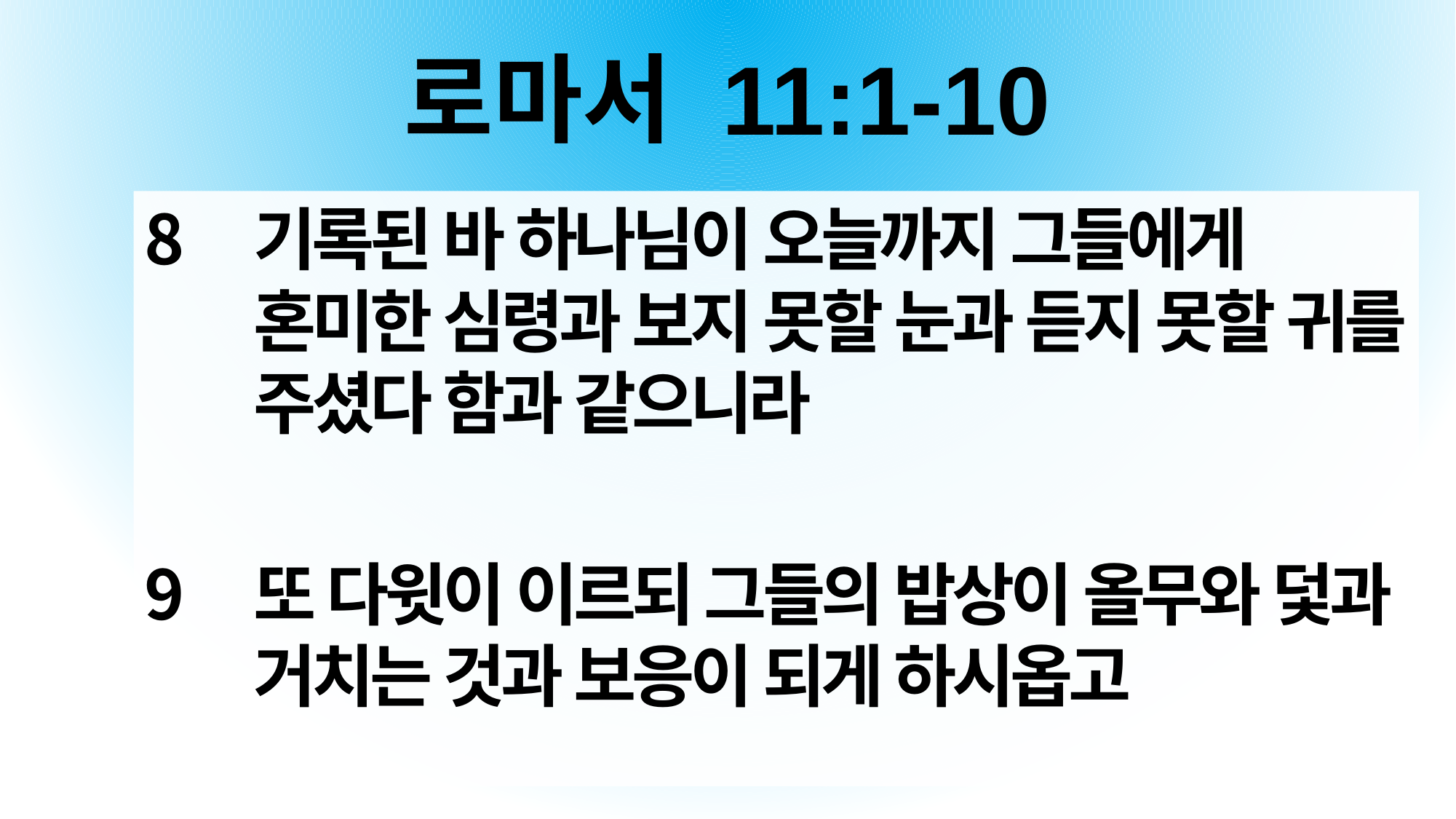

# 로마서 11:1-10
기록된 바 하나님이 오늘까지 그들에게 혼미한 심령과 보지 못할 눈과 듣지 못할 귀를 주셨다 함과 같으니라

또 다윗이 이르되 그들의 밥상이 올무와 덫과 거치는 것과 보응이 되게 하시옵고